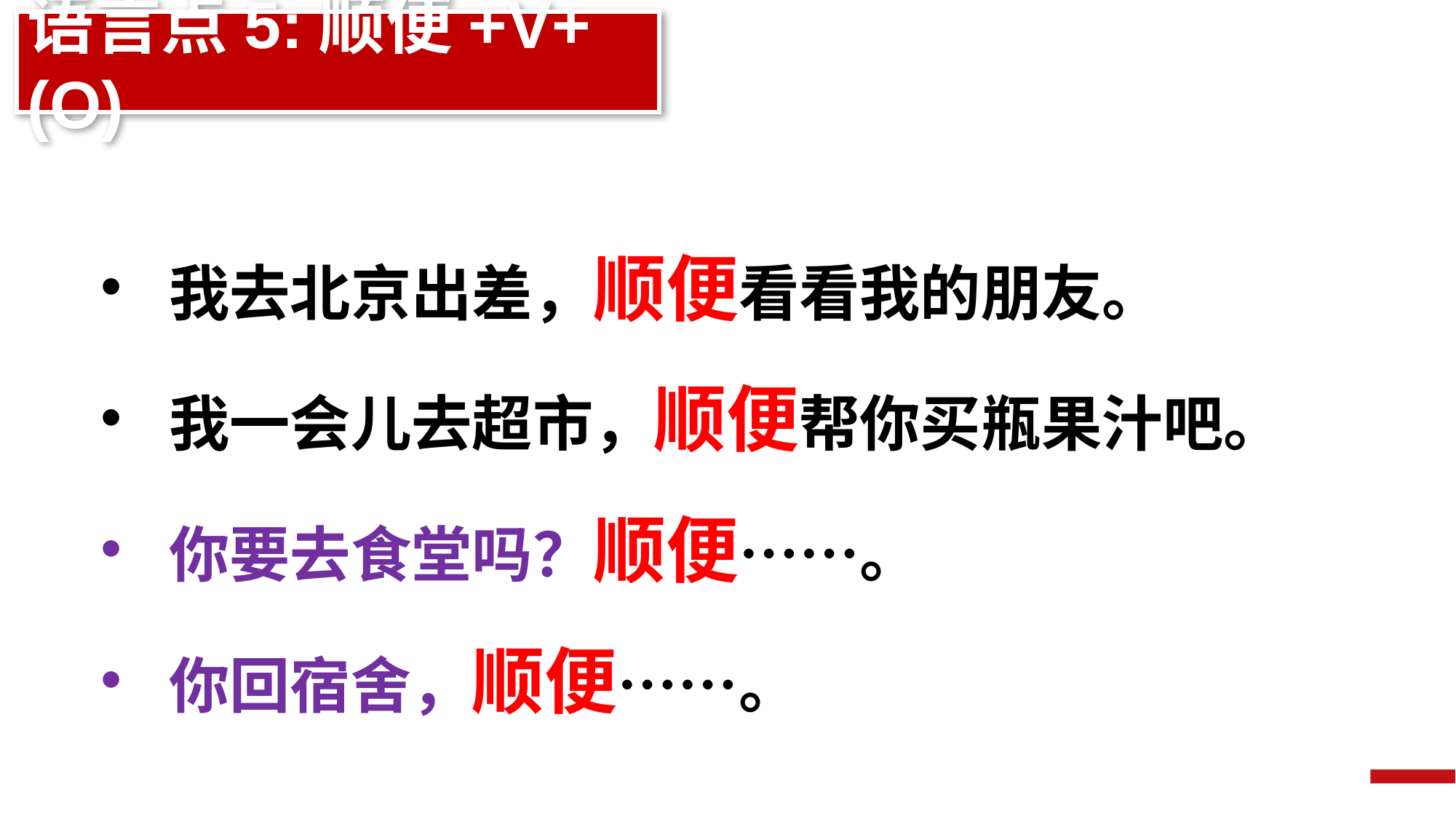

语言点5:顺便+V+(O)
我去北京出差，顺便看看我的朋友。
我一会儿去超市，顺便帮你买瓶果汁吧。
你要去食堂吗？顺便……。
你回宿舍，顺便……。